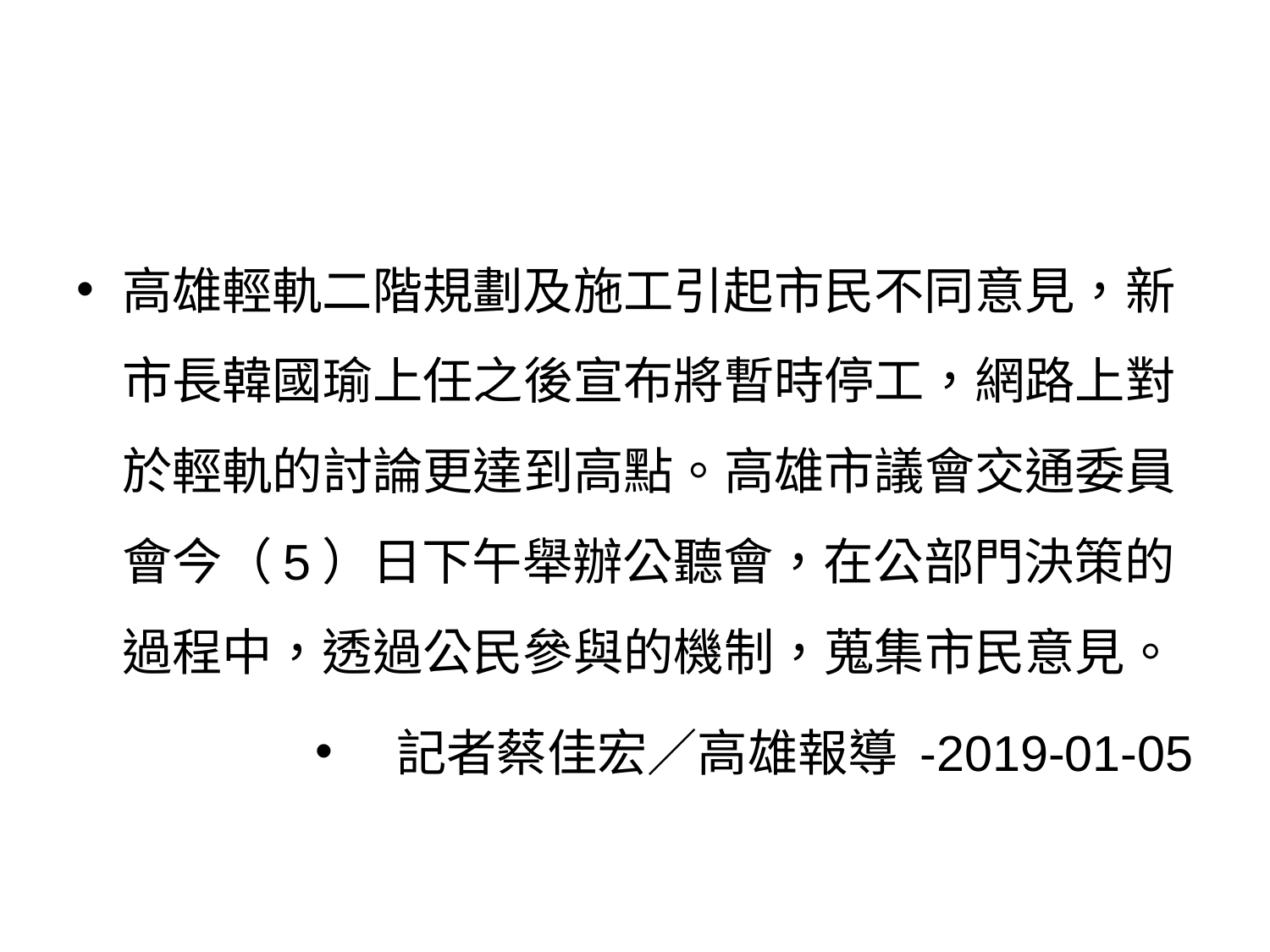

#
高雄輕軌二階規劃及施工引起市民不同意見，新市長韓國瑜上任之後宣布將暫時停工，網路上對於輕軌的討論更達到高點。高雄市議會交通委員會今（5）日下午舉辦公聽會，在公部門決策的過程中，透過公民參與的機制，蒐集市民意見。
記者蔡佳宏／高雄報導 -2019-01-05